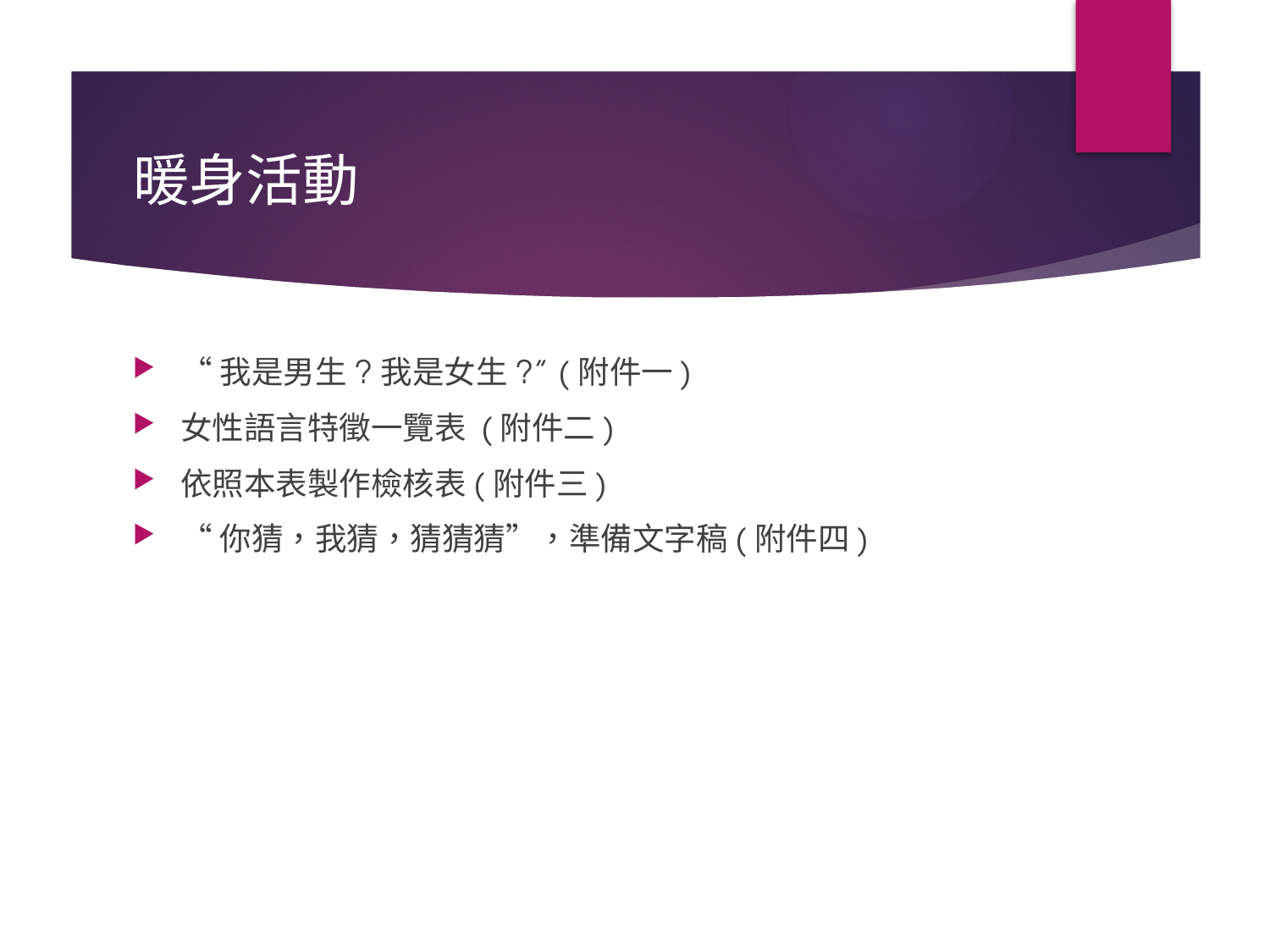

# 暖身活動
“我是男生?我是女生?” (附件一)
女性語言特徵一覽表 (附件二)
依照本表製作檢核表(附件三)
“你猜，我猜，猜猜猜”，準備文字稿(附件四)